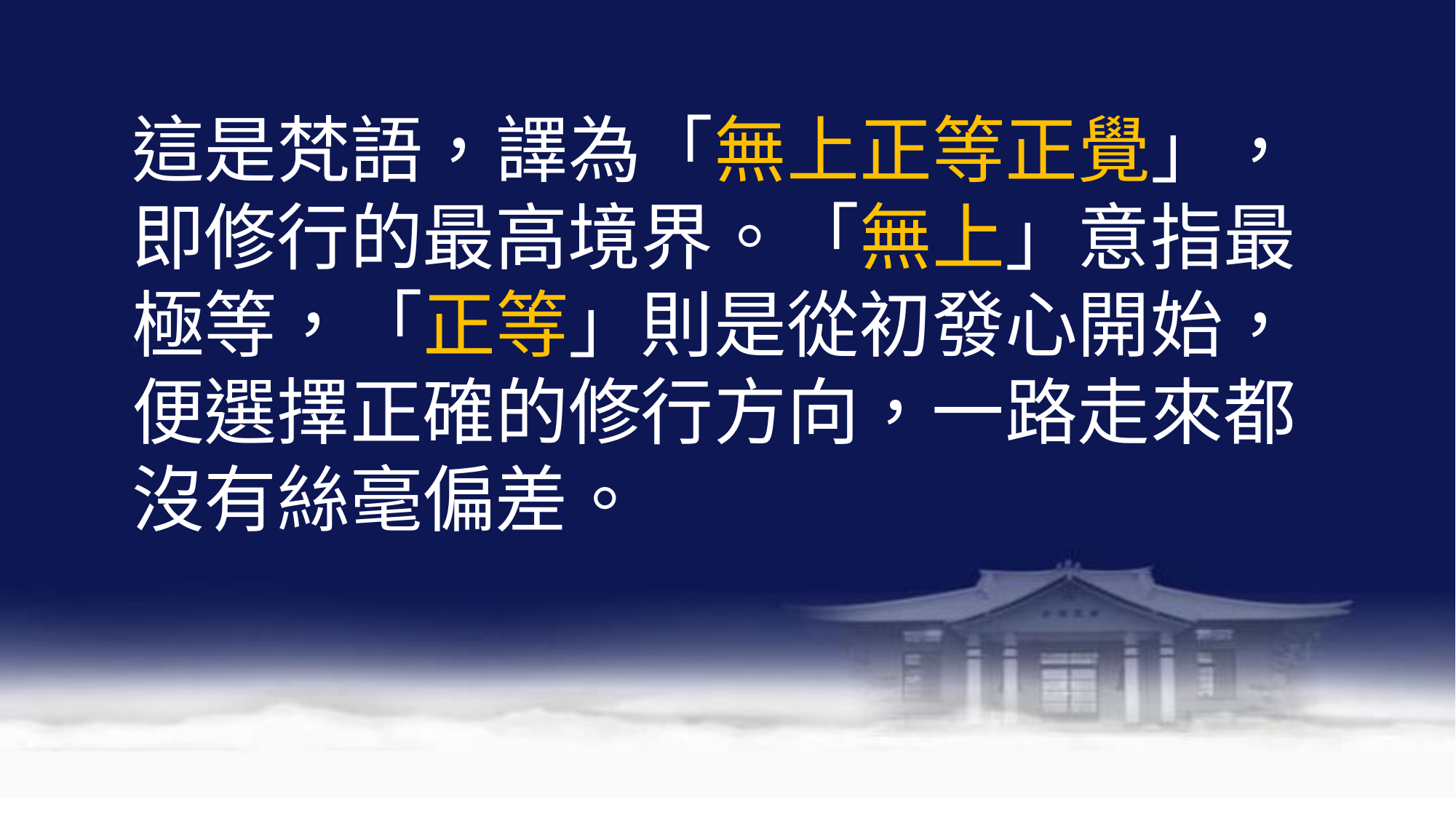

這是梵語，譯為「無上正等正覺」，即修行的最高境界。「無上」意指最極等，「正等」則是從初發心開始，便選擇正確的修行方向，一路走來都沒有絲毫偏差。